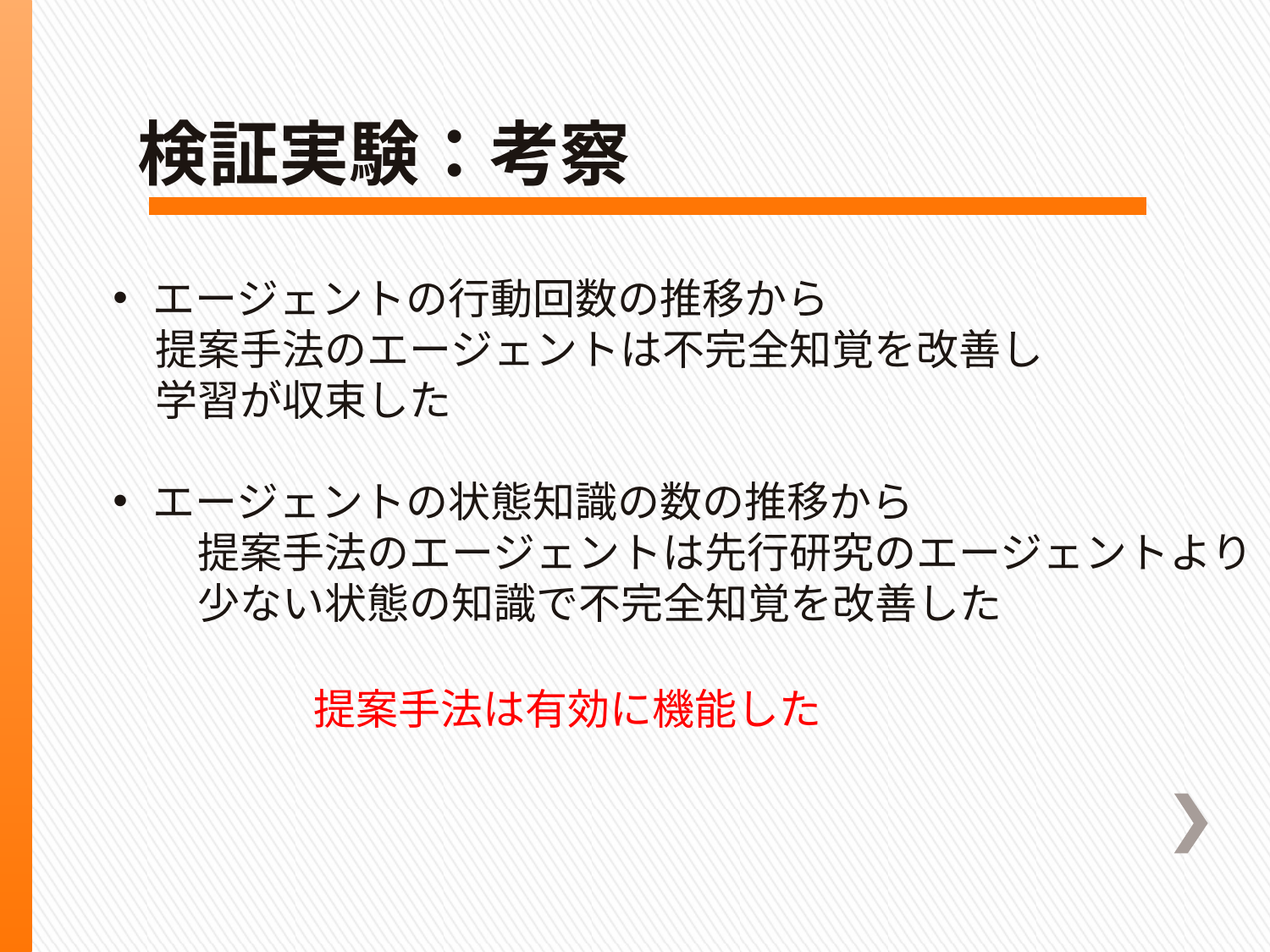

# 検証実験：考察

エージェントの行動回数の推移から
　提案手法のエージェントは不完全知覚を改善し
　学習が収束した

エージェントの状態知識の数の推移から
　　提案手法のエージェントは先行研究のエージェントより
　　少ない状態の知識で不完全知覚を改善した

提案手法は有効に機能した